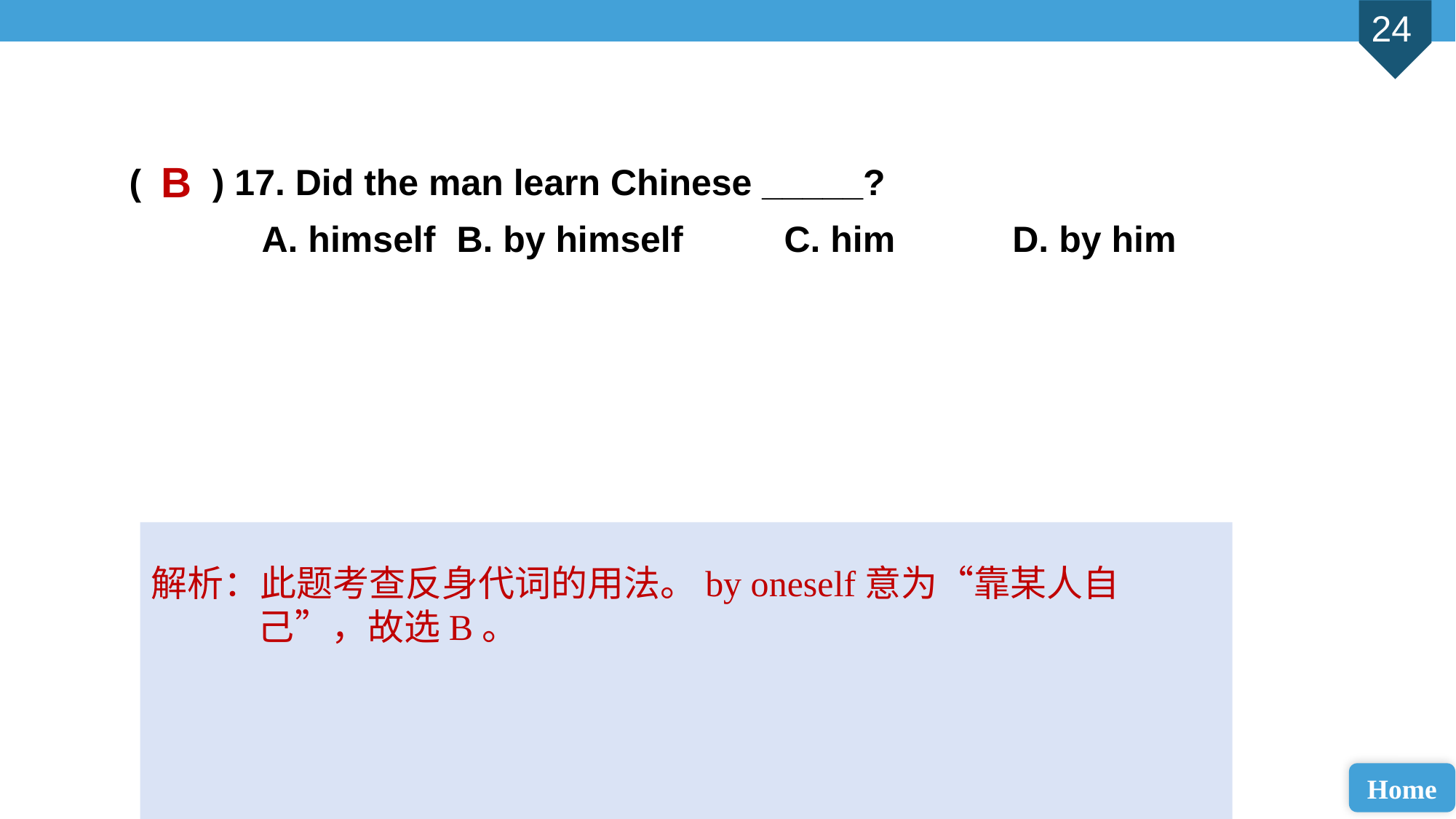

(       ) 17. Did the man learn Chinese _____?
             A. himself 	B. by himself 	C. him	 D. by him
B

解析：此题考查反身代词的用法。by oneself意为“靠某人自己”，故选B。